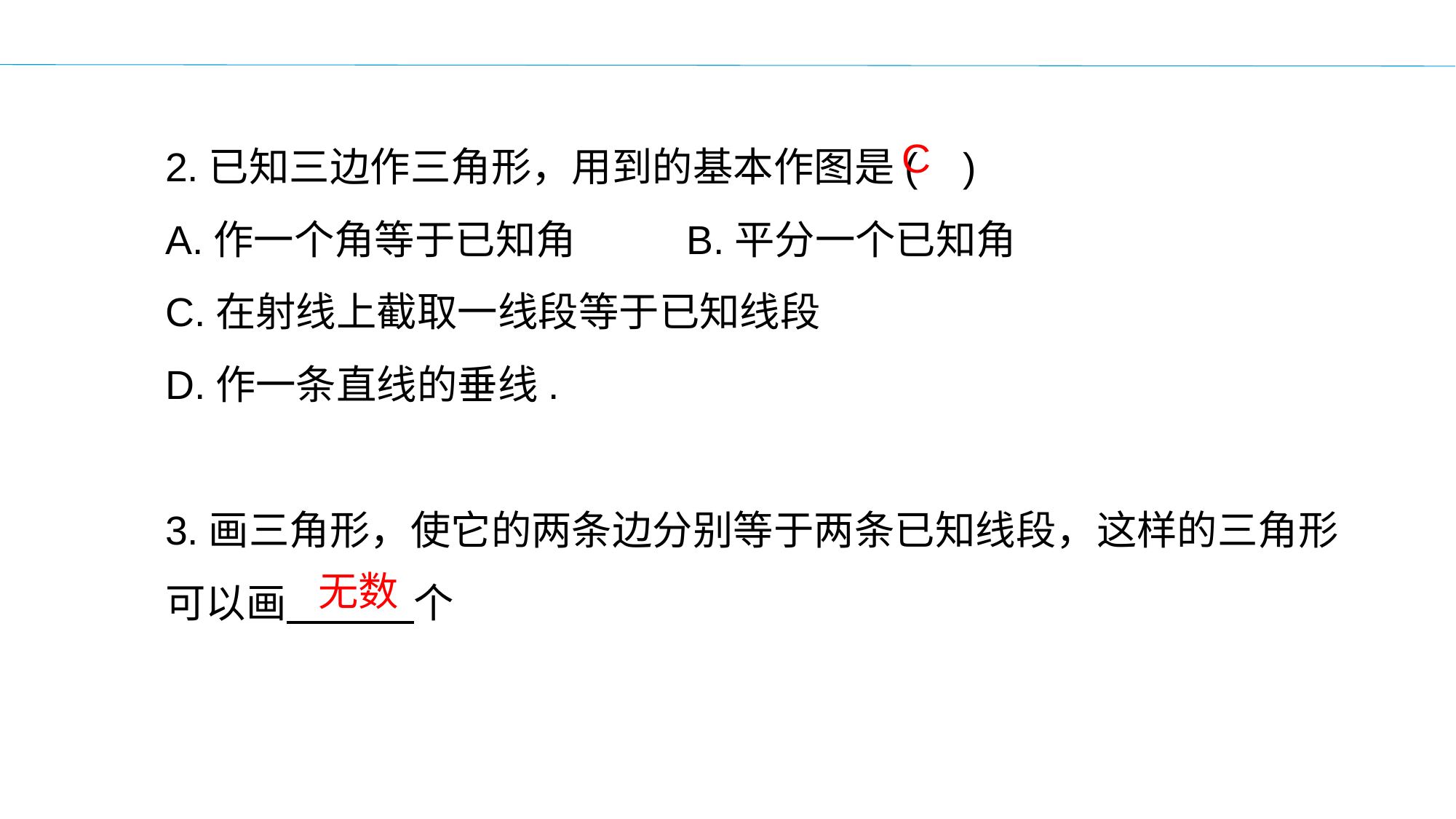

2.已知三边作三角形，用到的基本作图是(    )
A.作一个角等于已知角           B.平分一个已知角
C.在射线上截取一线段等于已知线段
D.作一条直线的垂线.

3.画三角形，使它的两条边分别等于两条已知线段，这样的三角形可以画              个
C
无数